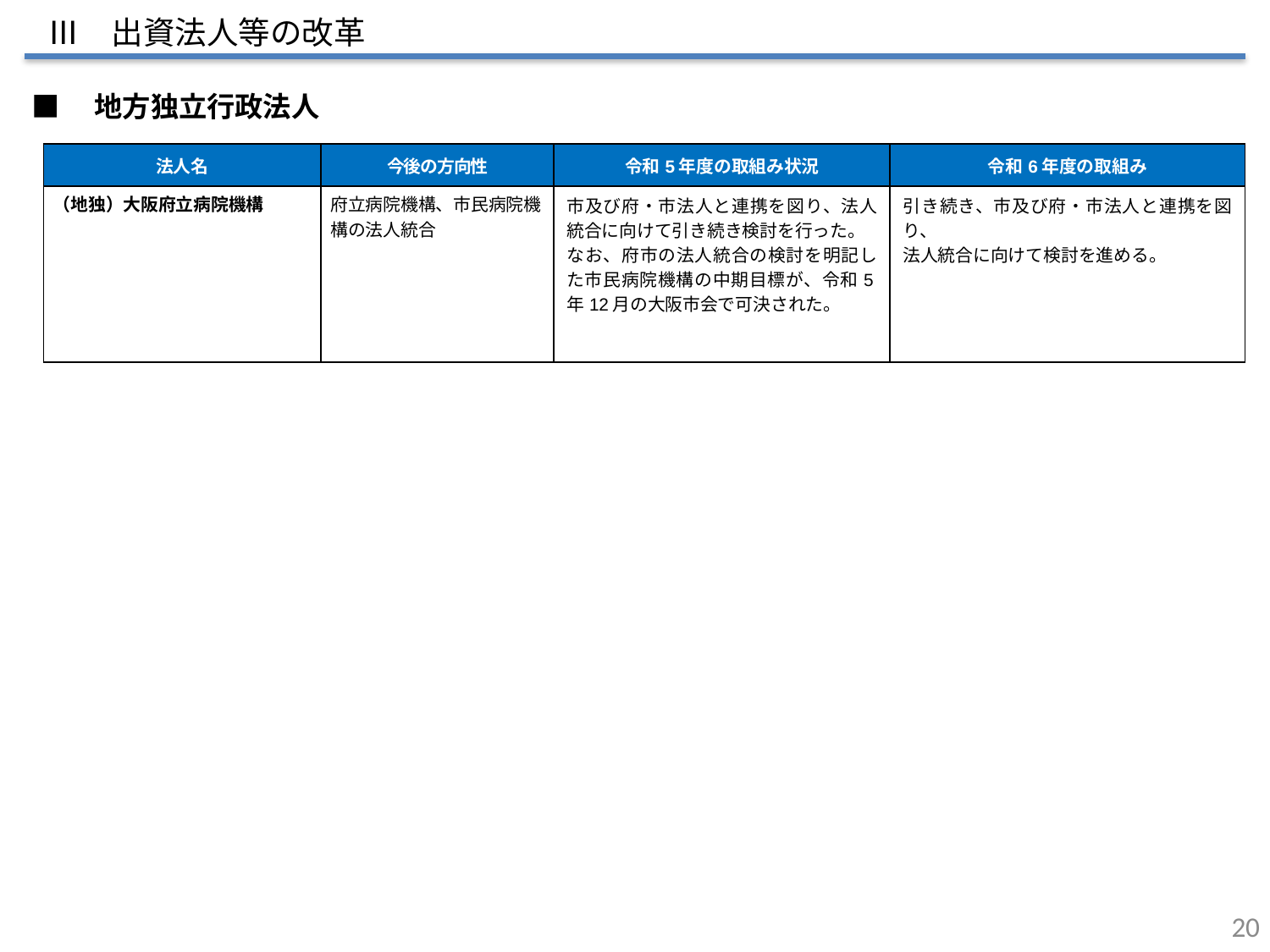

Ⅲ　出資法人等の改革
■　地方独立行政法人
| 法人名 | 今後の方向性 | 令和5年度の取組み状況 | 令和6年度の取組み |
| --- | --- | --- | --- |
| （地独）大阪府立病院機構 | 府立病院機構、市民病院機構の法人統合 | 市及び府・市法人と連携を図り、法人統合に向けて引き続き検討を行った。 なお、府市の法人統合の検討を明記した市民病院機構の中期目標が、令和5年12月の大阪市会で可決された。 | 引き続き、市及び府・市法人と連携を図り、 法人統合に向けて検討を進める。 |
|  |
| --- |
20